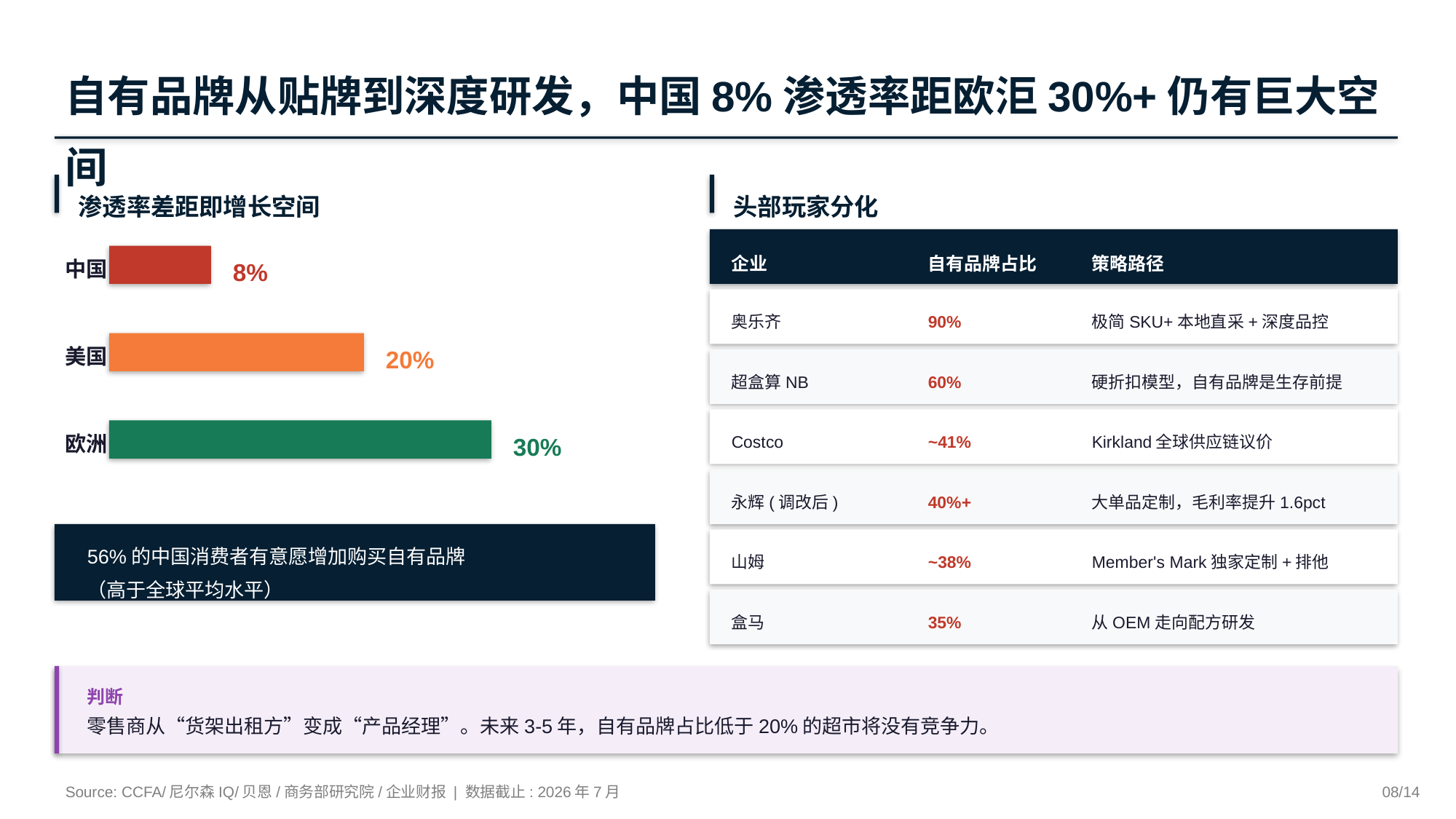

自有品牌从贴牌到深度研发，中国8%渗透率距欧洰30%+仍有巨大空间

渗透率差距即增长空间

头部玩家分化

企业
自有品牌占比
策略路径
中国
8%

奥乐齐
90%
极简SKU+本地直采+深度品控
美国
20%

超盒算NB
60%
硬折扣模型，自有品牌是生存前提

欧洲
30%
Costco
~41%
Kirkland全球供应链议价

永辉(调改后)
40%+
大单品定制，毛利率提升1.6pct

56%的中国消费者有意愿增加购买自有品牌
（高于全球平均水平）

山姆
~38%
Member's Mark独家定制+排他

盒马
35%
从OEM走向配方研发

判断
零售商从“货架出租方”变成“产品经理”。未来3-5年，自有品牌占比低于20%的超市将没有竞争力。
Source: CCFA/尼尔森IQ/贝恩/商务部研究院/企业财报 | 数据截止: 2026年7月
08/14